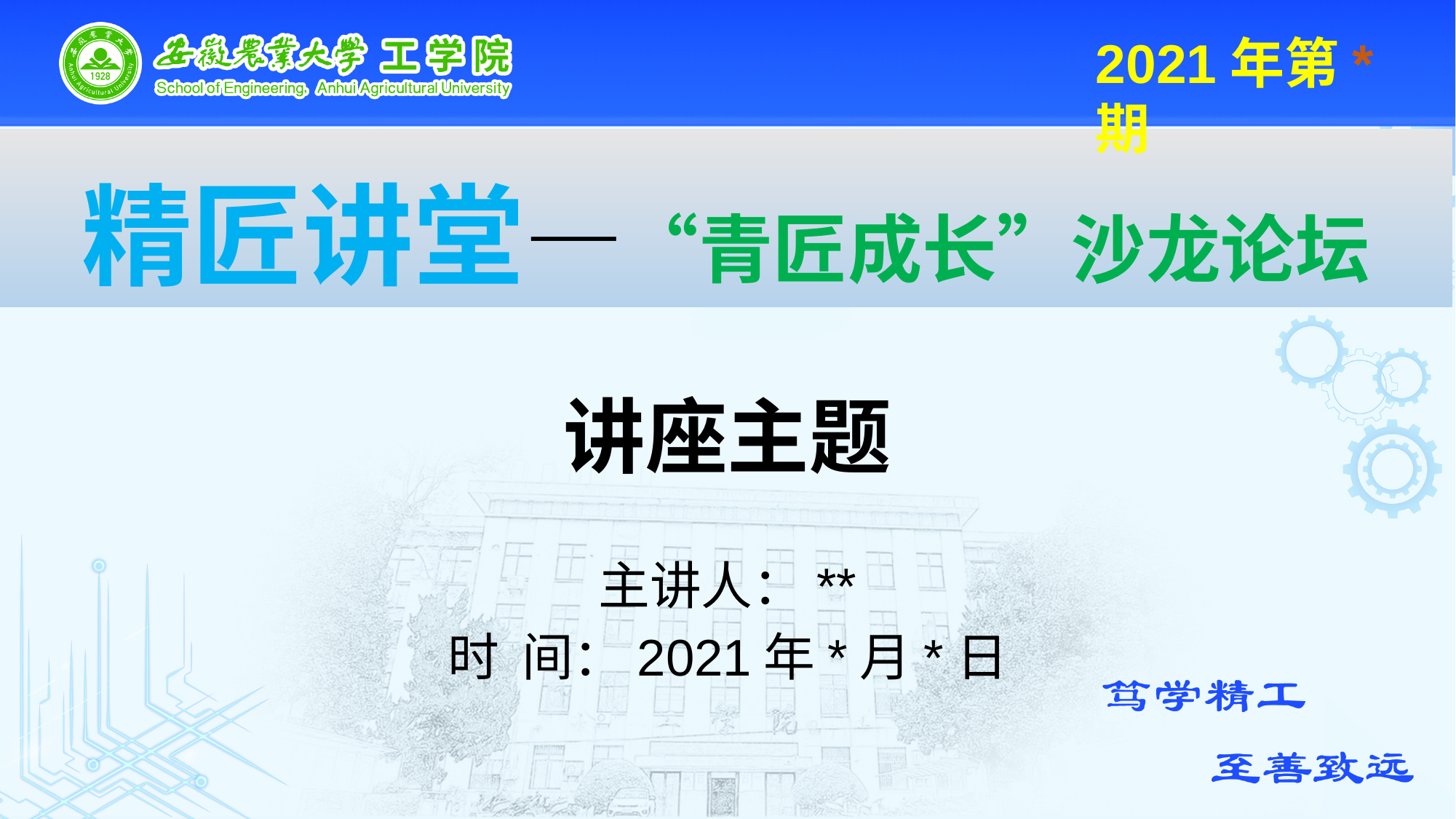

2021年第*期
# 精匠讲堂—“青匠成长”沙龙论坛
讲座主题

主讲人：**
时  间：2021年*月*日